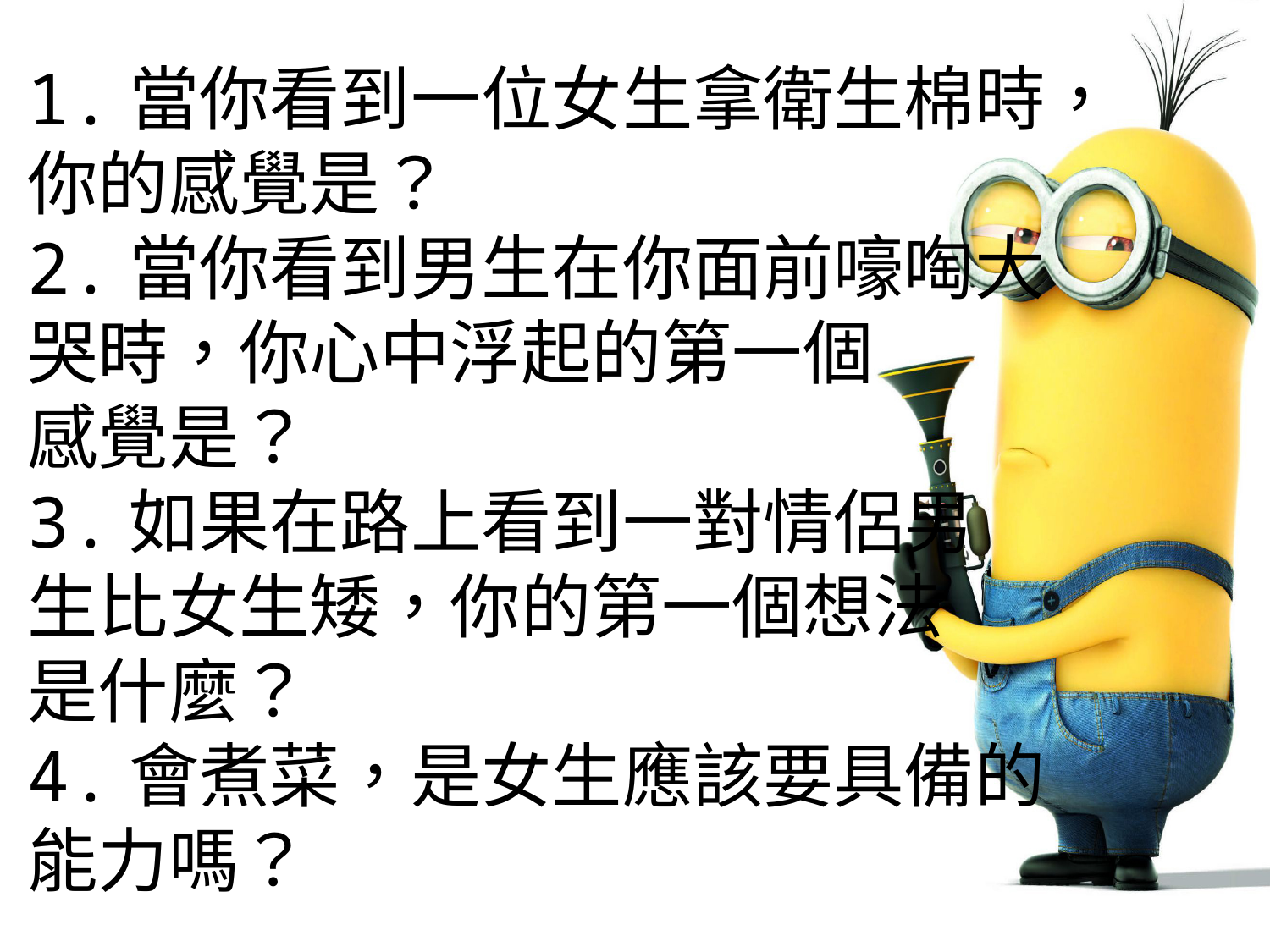

# 1.當你看到一位女生拿衛生棉時， 你的感覺是？ 2.當你看到男生在你面前嚎啕大 哭時，你心中浮起的第一個 感覺是？ 3.如果在路上看到一對情侶男 生比女生矮，你的第一個想法 是什麼？ 4.會煮菜，是女生應該要具備的 能力嗎？